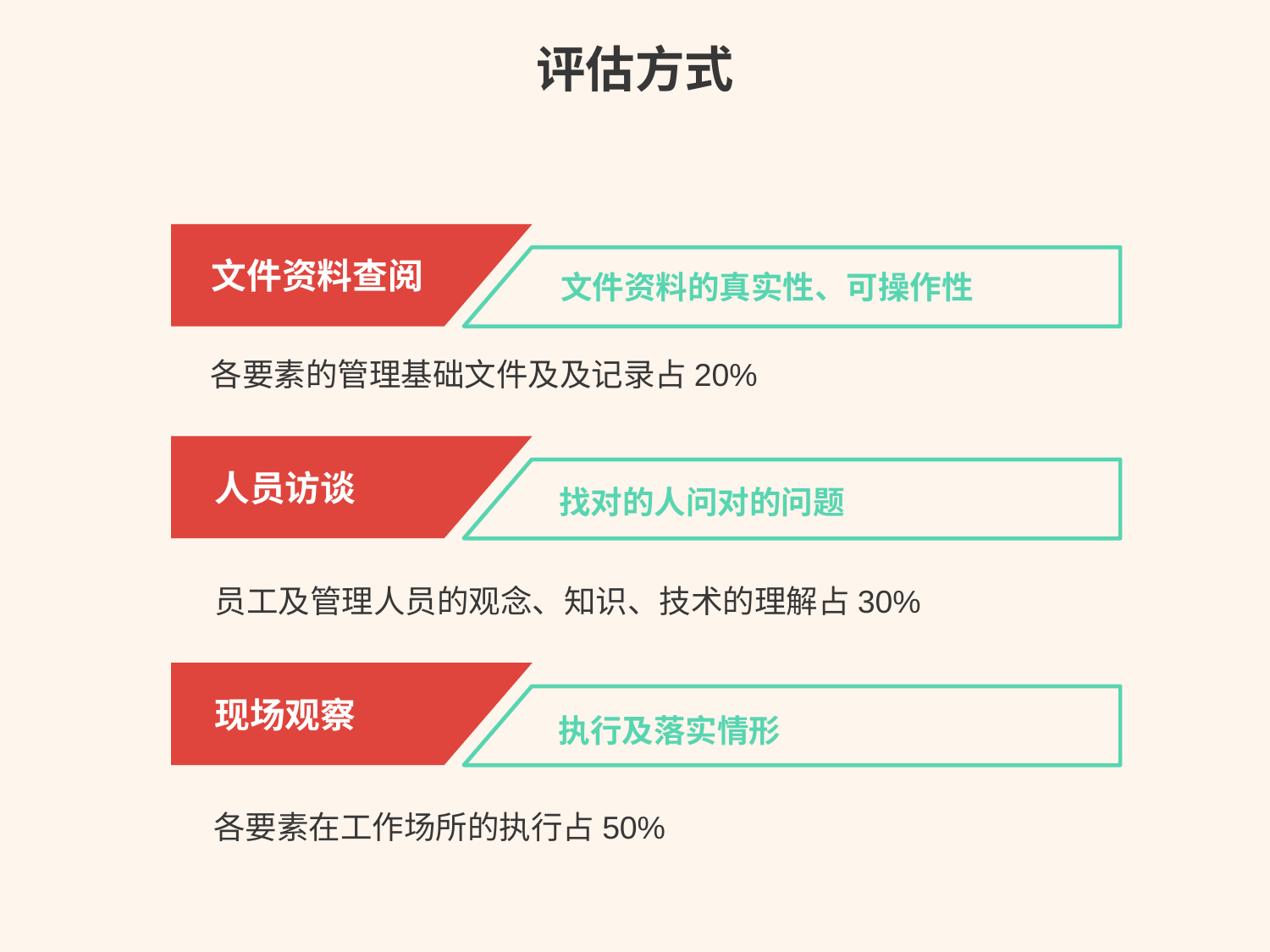

# 评估方式

文件资料查阅

文件资料的真实性、可操作性
各要素的管理基础文件及及记录占20%

人员访谈

找对的人问对的问题
员工及管理人员的观念、知识、技术的理解占30%

现场观察

执行及落实情形
各要素在工作场所的执行占50%